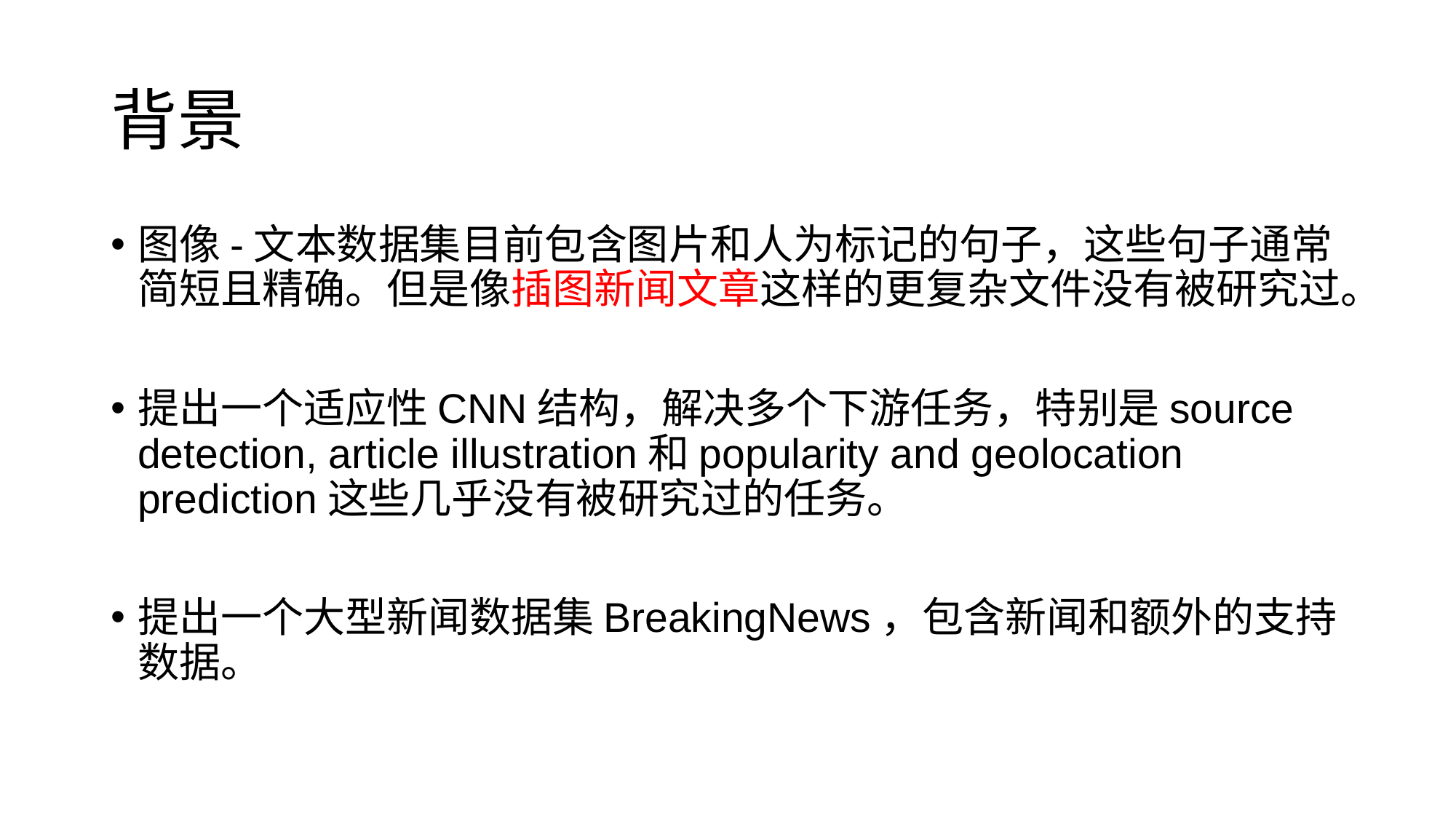

# 背景
图像-文本数据集目前包含图片和人为标记的句子，这些句子通常简短且精确。但是像插图新闻文章这样的更复杂文件没有被研究过。

提出一个适应性CNN结构，解决多个下游任务，特别是source detection, article illustration和popularity and geolocation prediction这些几乎没有被研究过的任务。

提出一个大型新闻数据集BreakingNews，包含新闻和额外的支持数据。